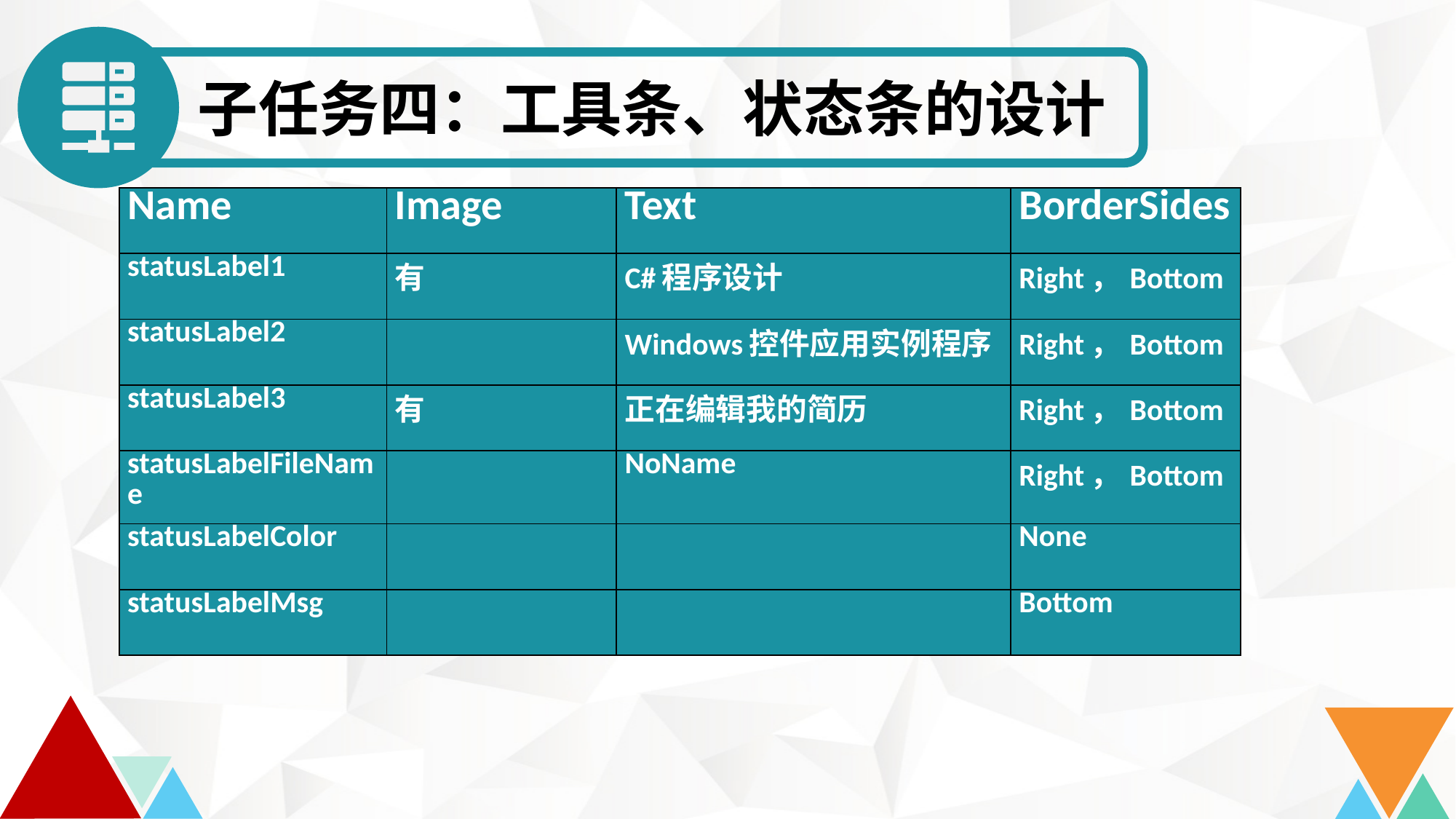

子任务四：工具条、状态条的设计
| Name | Image | Text | BorderSides |
| --- | --- | --- | --- |
| statusLabel1 | 有 | C#程序设计 | Right，Bottom |
| statusLabel2 |  | Windows控件应用实例程序 | Right，Bottom |
| statusLabel3 | 有 | 正在编辑我的简历 | Right，Bottom |
| statusLabelFileName |  | NoName | Right，Bottom |
| statusLabelColor |  |  | None |
| statusLabelMsg |  |  | Bottom |